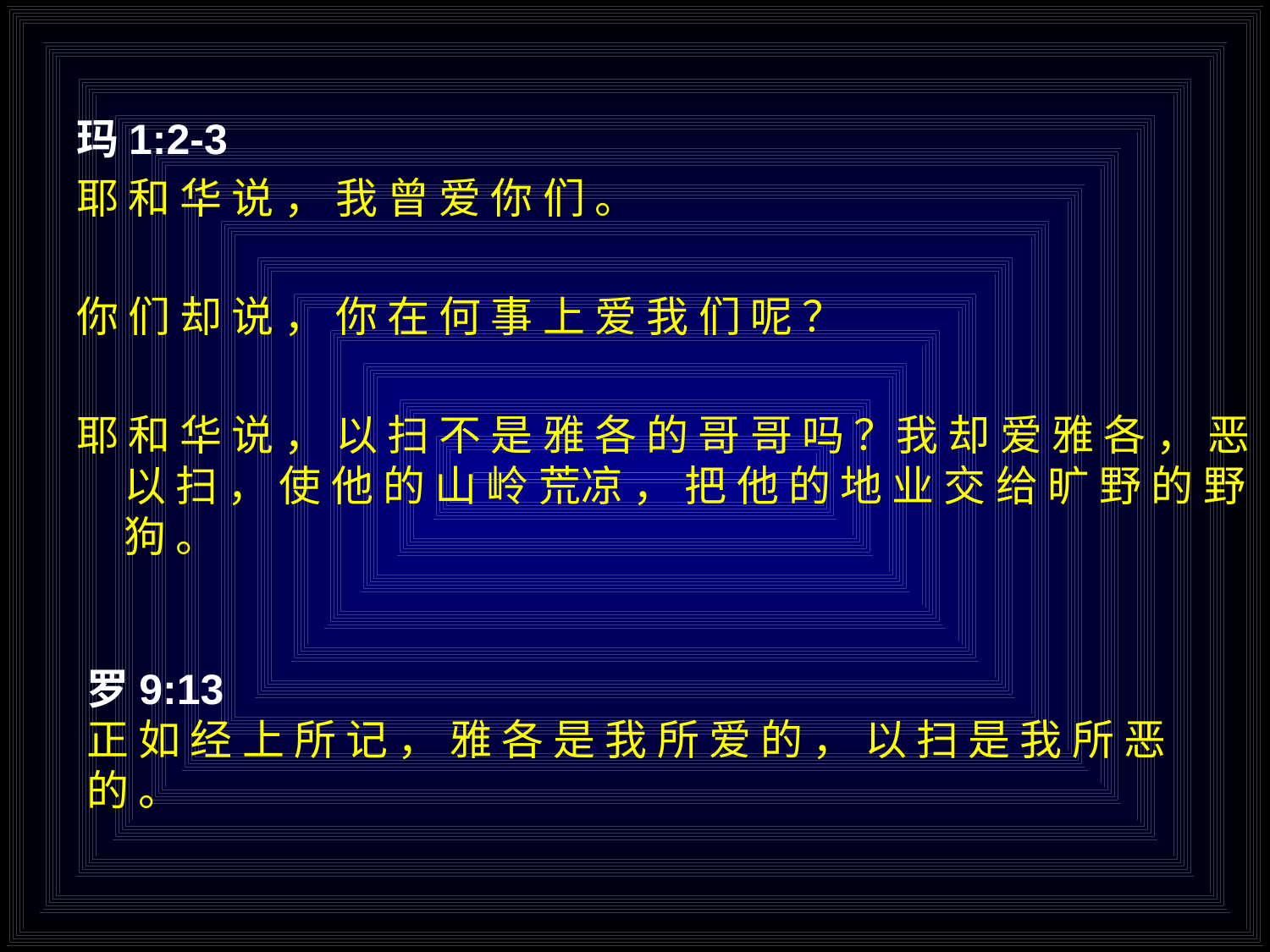

玛1:2-3
耶 和 华 说 ， 我 曾 爱 你 们 。

你 们 却 说 ， 你 在 何 事 上 爱 我 们 呢 ？

耶 和 华 说 ， 以 扫 不 是 雅 各 的 哥 哥 吗 ？我 却 爱 雅 各 ， 恶 以 扫 ， 使 他 的 山 岭 荒凉 ， 把 他 的 地 业 交 给 旷 野 的 野 狗 。
罗9:13
正 如 经 上 所 记 ， 雅 各 是 我 所 爱 的 ， 以 扫 是 我 所 恶 的 。